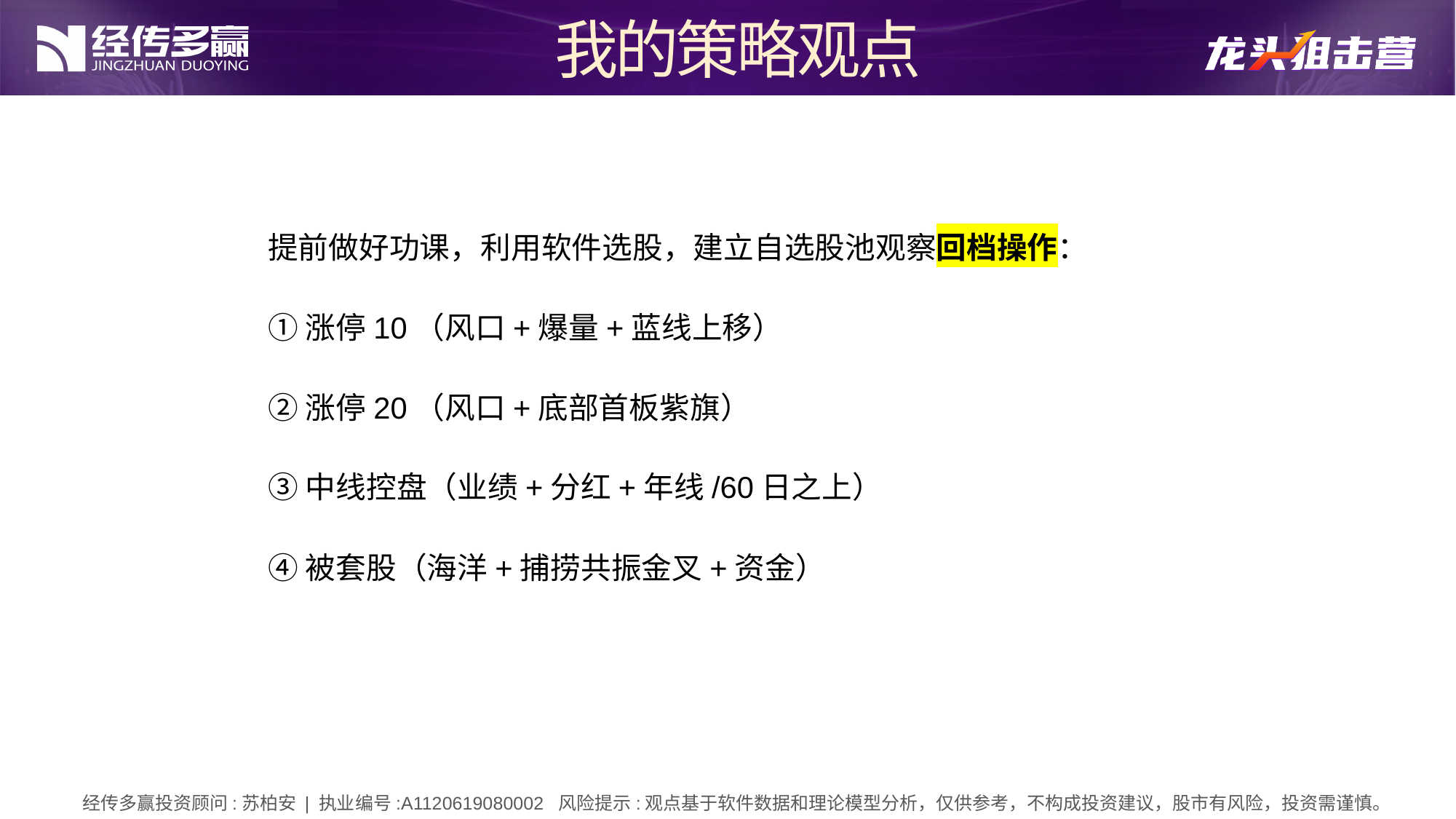

我的策略观点
提前做好功课，利用软件选股，建立自选股池观察回档操作：

①涨停10（风口+爆量+蓝线上移）

②涨停20（风口+底部首板紫旗）

③中线控盘（业绩+分红+年线/60日之上）

④被套股（海洋+捕捞共振金叉+资金）